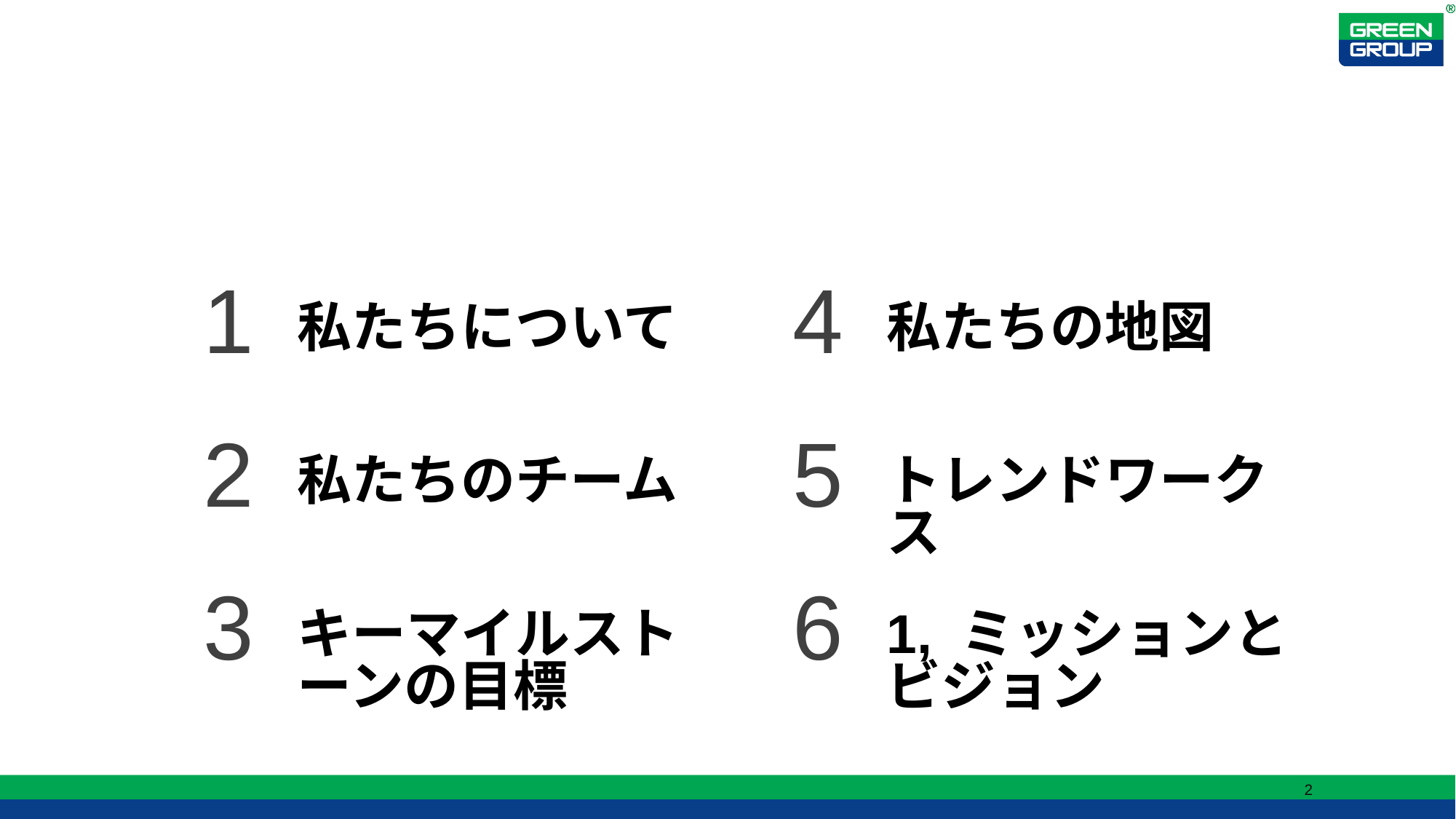

アジェンダ
ベストプレゼンテーションテンプレート
1
4
私たちについて
私たちの地図
2
5
私たちのチーム
トレンドワークス
3
6
キーマイルストーンの目標
1, ミッションとビジョン
2